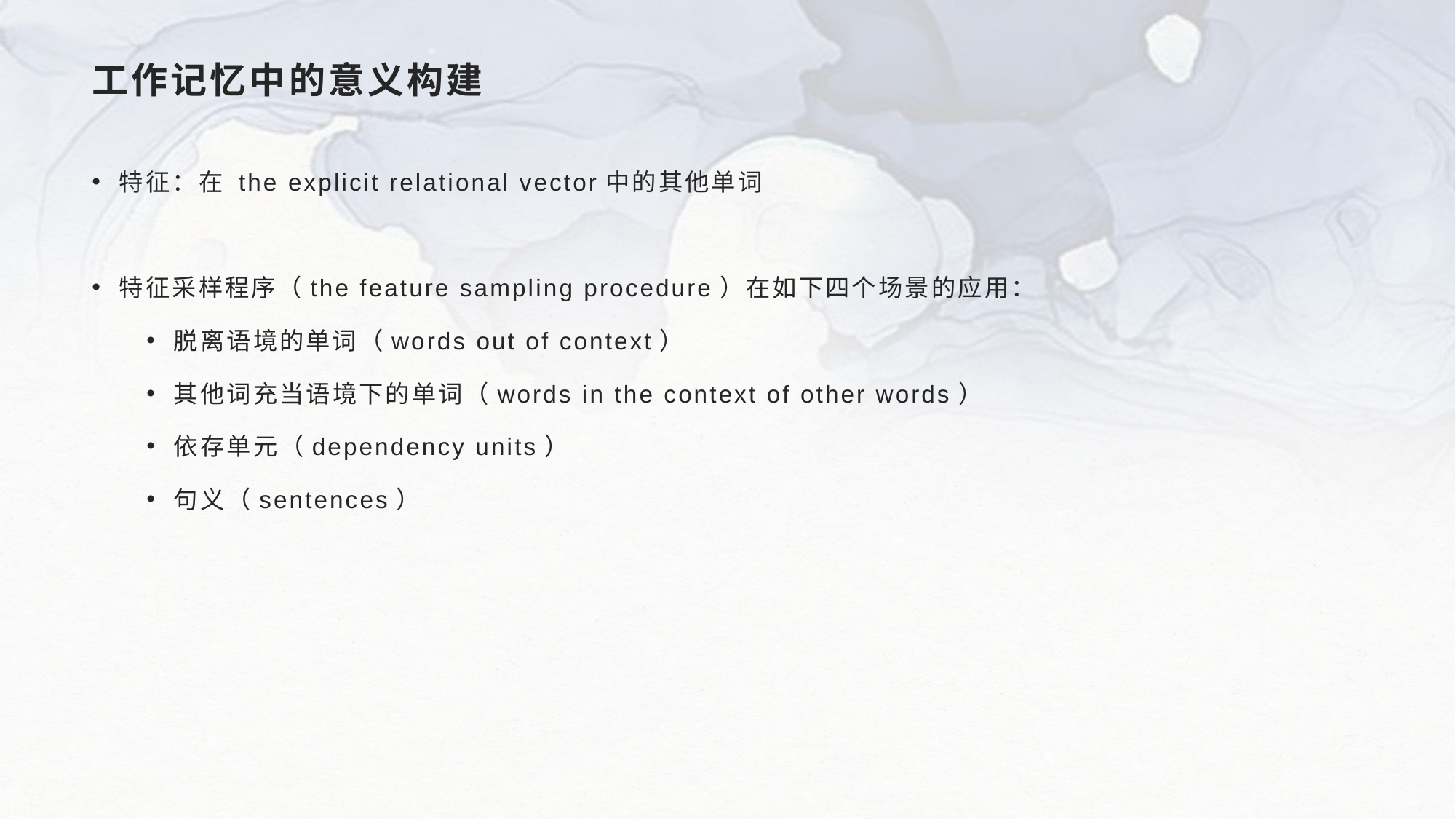

# 工作记忆中的意义构建

特征：在 the explicit relational vector中的其他单词

特征采样程序（the feature sampling procedure）在如下四个场景的应用：
脱离语境的单词（words out of context）
其他词充当语境下的单词（words in the context of other words）
依存单元（dependency units）
句义（sentences）